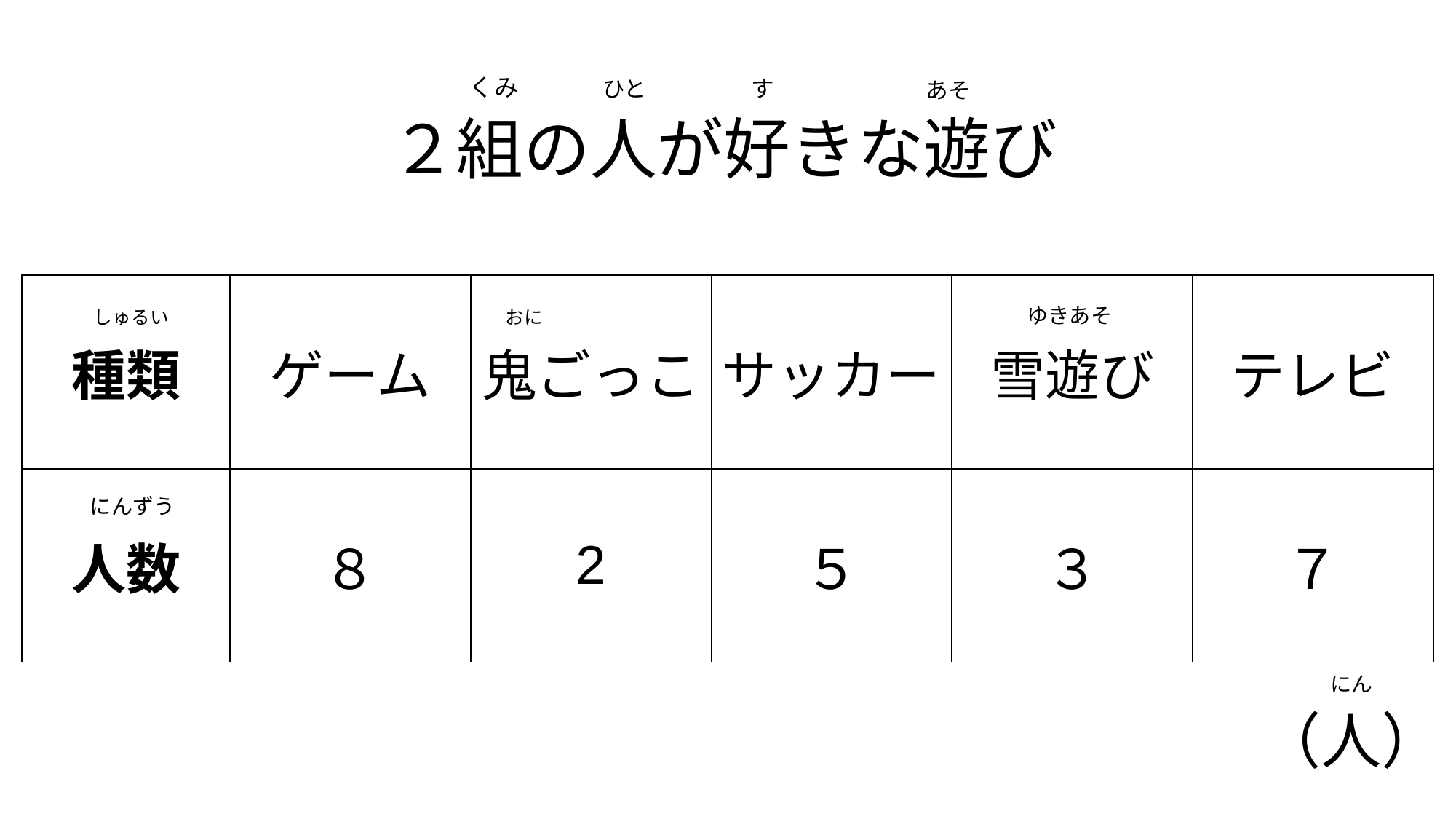

ひと
　くみ
　す
　あそ
# ２組の人が好きな遊び
| 種類 | ゲーム | 鬼ごっこ | サッカー | 雪遊び | テレビ |
| --- | --- | --- | --- | --- | --- |
| 人数 | ８ | 2 | ５ | ３ | ７ |
　しゅるい
　おに
　ゆきあそ
　にんずう
にん
（人）